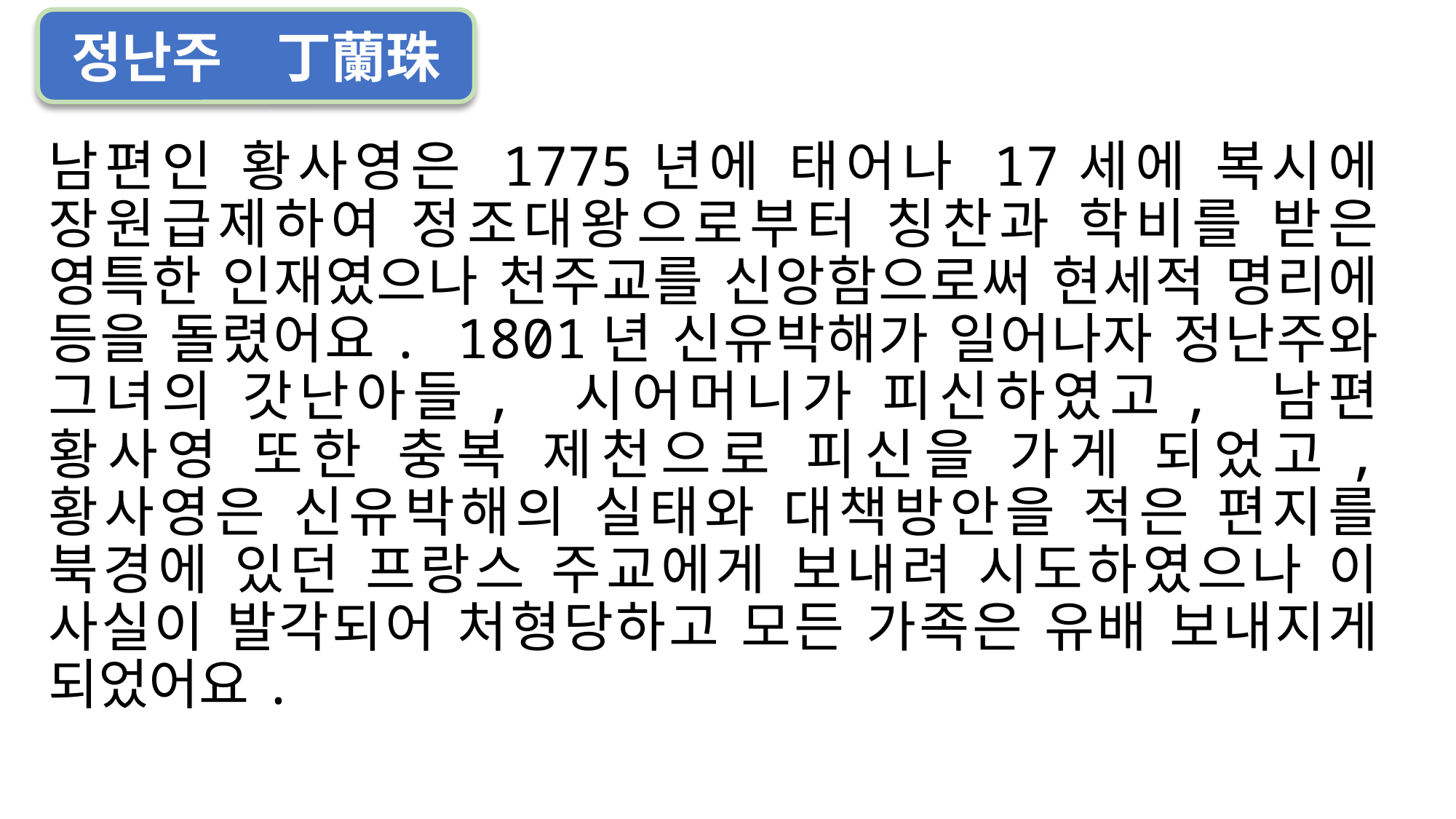

정난주　丁蘭珠
남편인 황사영은 1775년에 태어나 17세에 복시에 장원급제하여 정조대왕으로부터 칭찬과 학비를 받은 영특한 인재였으나 천주교를 신앙함으로써 현세적 명리에 등을 돌렸어요. 1801년 신유박해가 일어나자 정난주와 그녀의 갓난아들, 시어머니가 피신하였고, 남편 황사영 또한 충복 제천으로 피신을 가게 되었고, 황사영은 신유박해의 실태와 대책방안을 적은 편지를 북경에 있던 프랑스 주교에게 보내려 시도하였으나 이 사실이 발각되어 처형당하고 모든 가족은 유배 보내지게 되었어요.